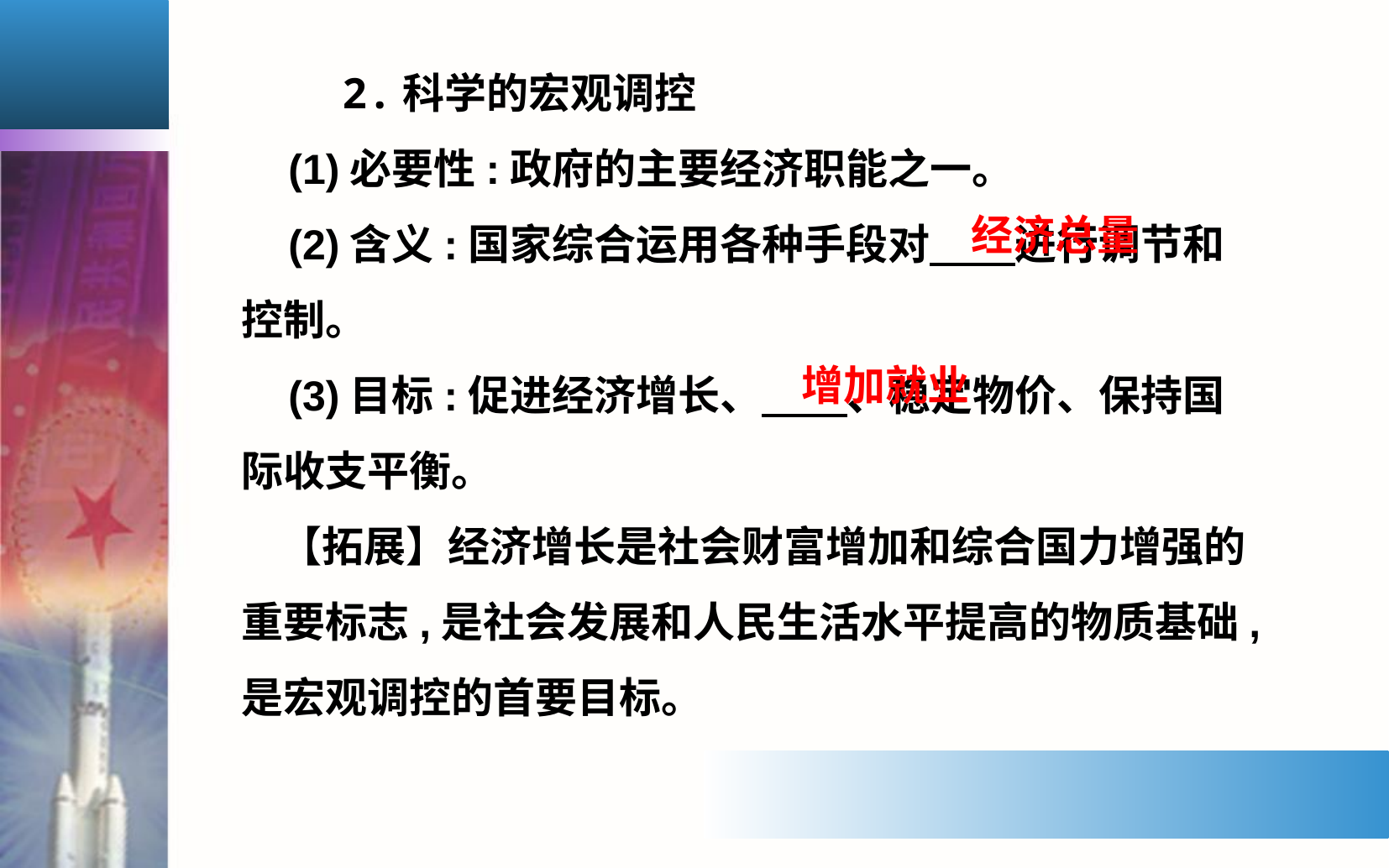

2.科学的宏观调控
    (1)必要性:政府的主要经济职能之一。
    (2)含义:国家综合运用各种手段对         进行调节和控制。
    (3)目标:促进经济增长、         、稳定物价、保持国际收支平衡。
   【拓展】经济增长是社会财富增加和综合国力增强的重要标志,是社会发展和人民生活水平提高的物质基础,是宏观调控的首要目标。
经济总量
增加就业